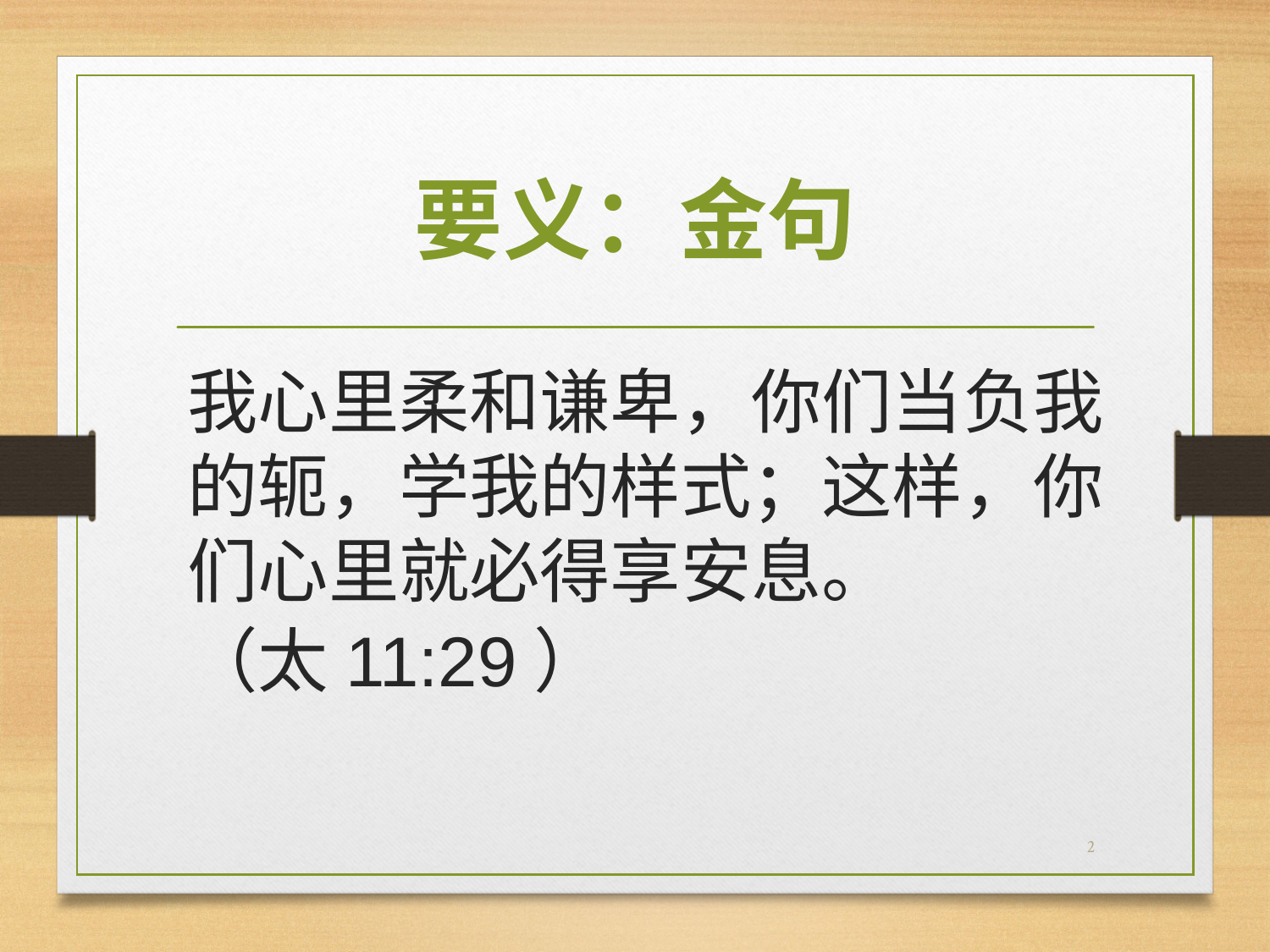

# 要义：金句
我心里柔和谦卑，你们当负我的轭，学我的样式；这样，你们心里就必得享安息。
（太11:29）
2